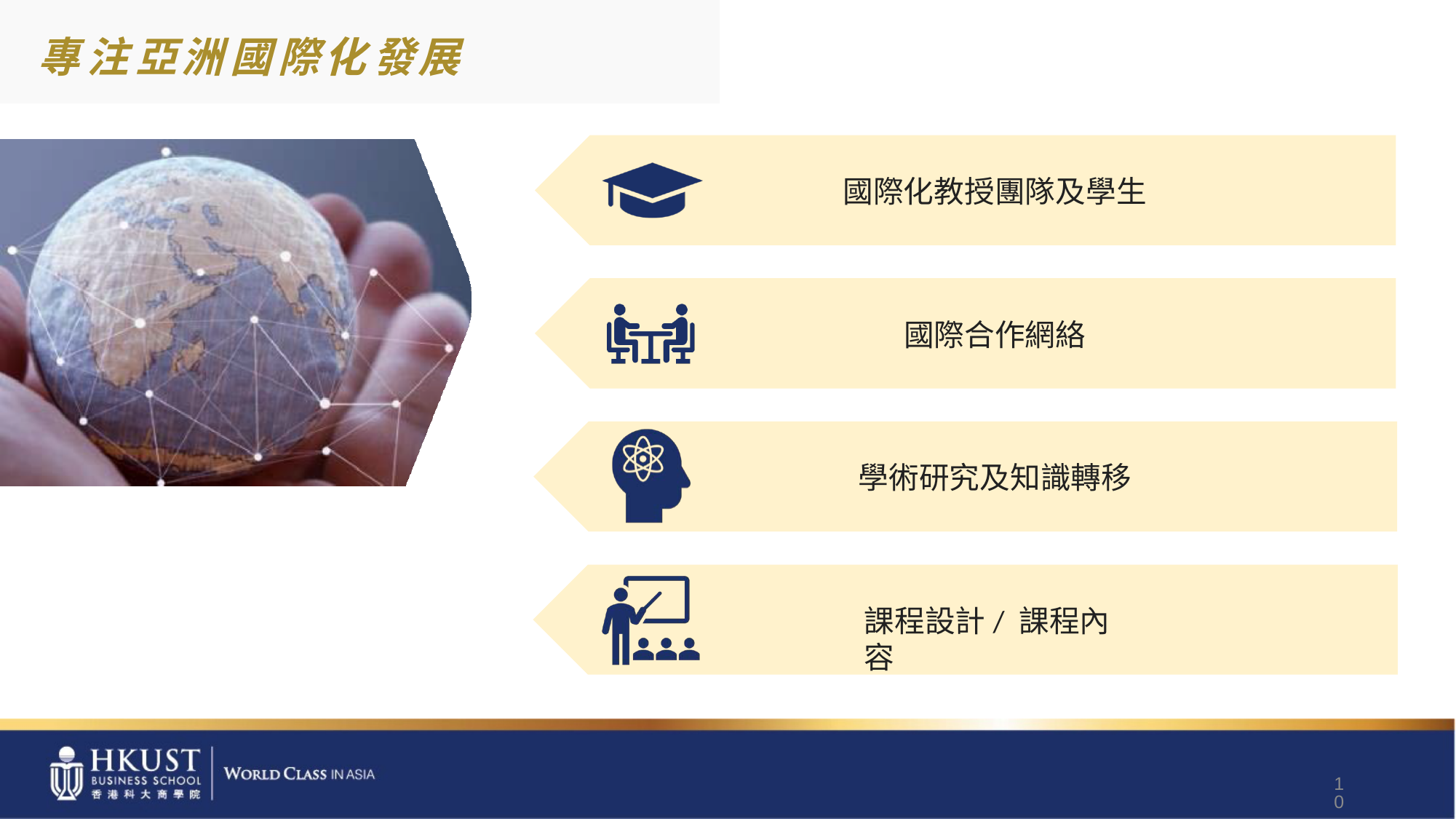

# 專 注 亞 洲 國 際 化 發 展

國際化教授團隊及學生

國際合作網絡

學術研究及知識轉移

課程設計/ 課程內容
10